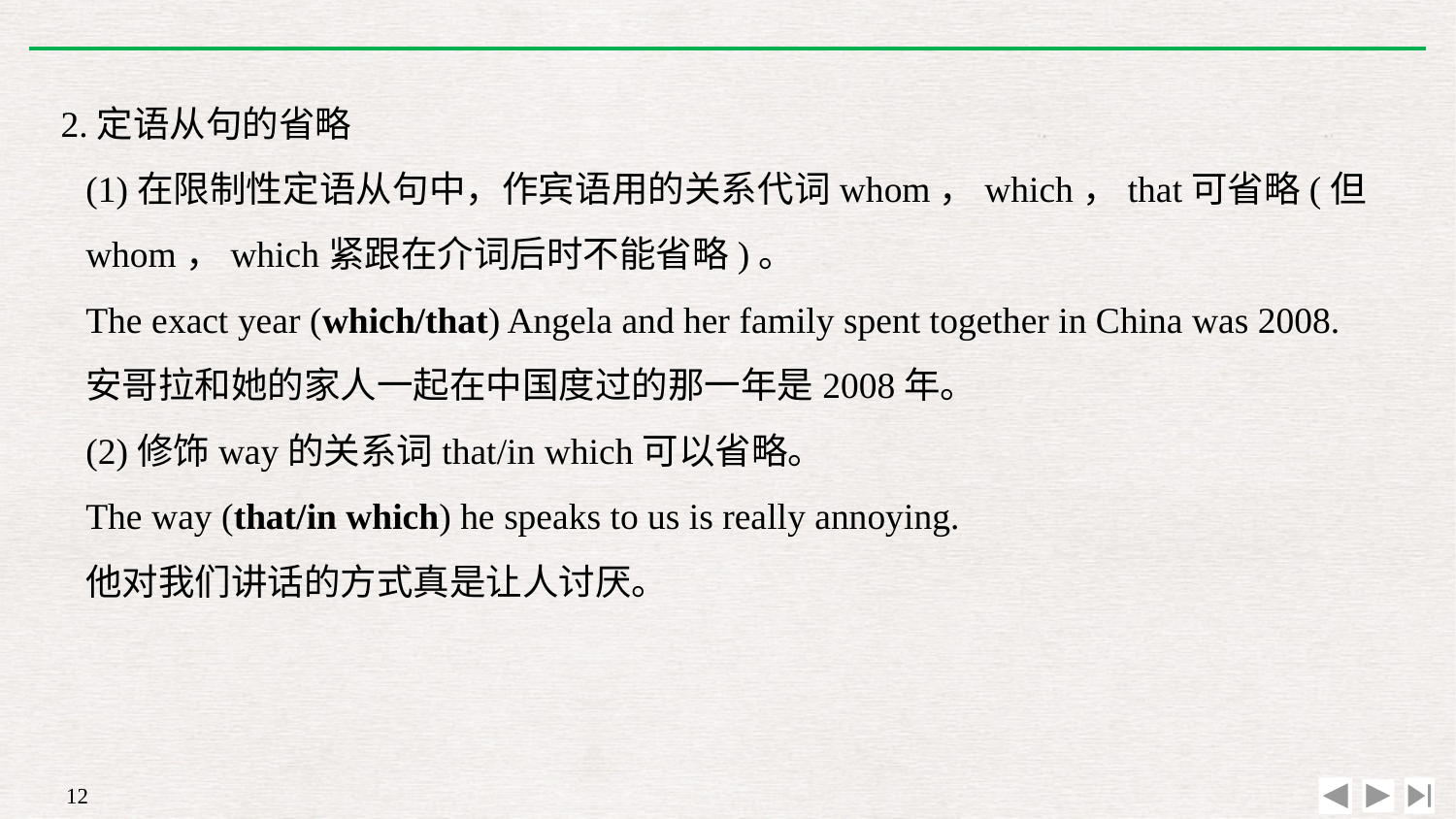

2.定语从句的省略
(1)在限制性定语从句中，作宾语用的关系代词whom，which，that可省略(但whom，which紧跟在介词后时不能省略)。
The exact year (which/that) Angela and her family spent together in China was 2008.
安哥拉和她的家人一起在中国度过的那一年是2008年。
(2)修饰way的关系词that/in which可以省略。
The way (that/in which) he speaks to us is really annoying.
他对我们讲话的方式真是让人讨厌。